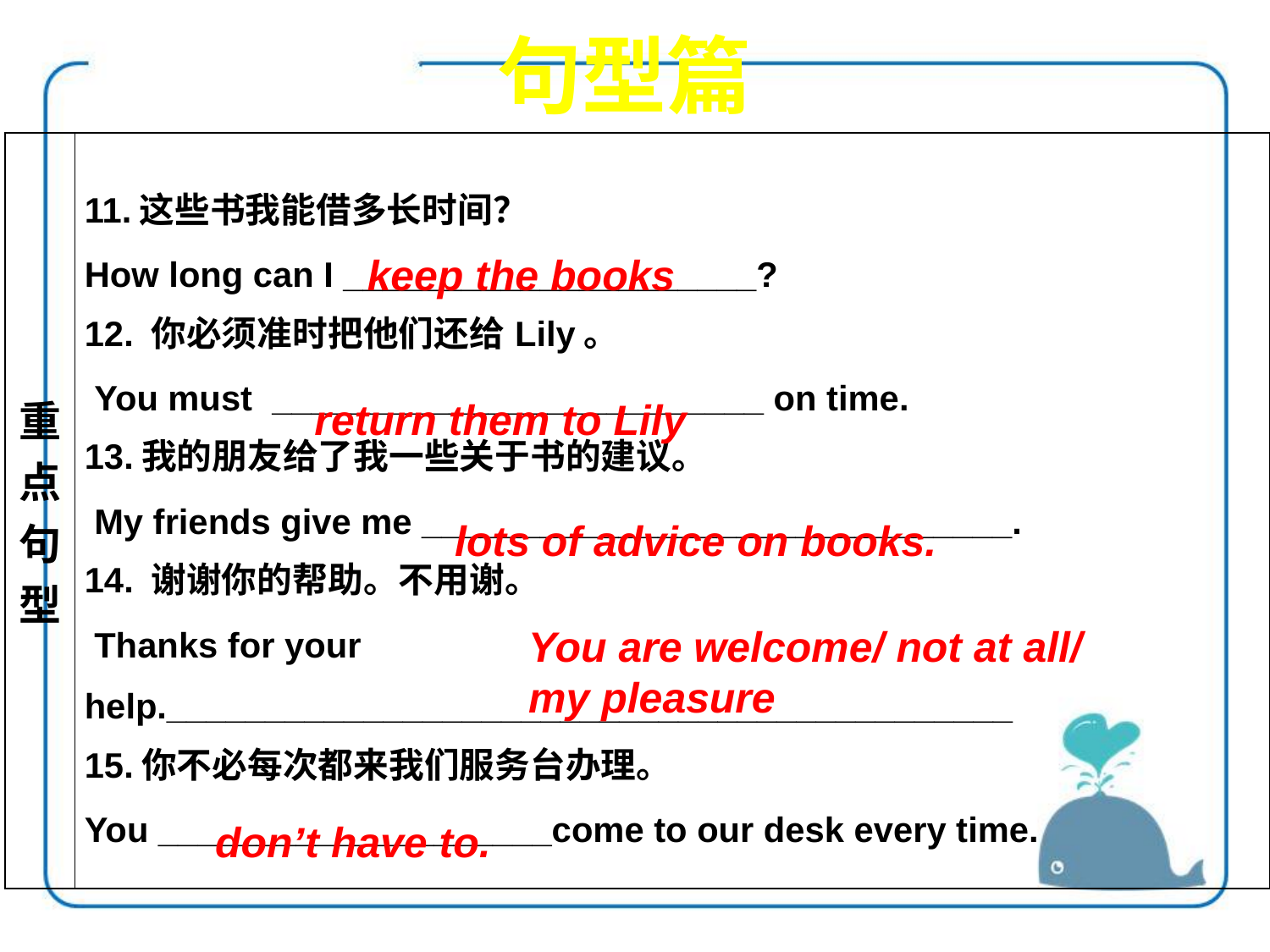

句型篇
| 重点 句型 | 11.这些书我能借多长时间？ How long can I \_\_\_\_\_\_\_\_\_\_\_\_\_\_\_\_\_\_\_\_\_? 12. 你必须准时把他们还给Lily。 You must \_\_\_\_\_\_\_\_\_\_\_\_\_\_\_\_\_\_\_\_\_\_\_\_\_ on time. 13.我的朋友给了我一些关于书的建议。 My friends give me \_\_\_\_\_\_\_\_\_\_\_\_\_\_\_\_\_\_\_\_\_\_\_\_\_\_\_\_\_\_. 14. 谢谢你的帮助。不用谢。 Thanks for your help.\_\_\_\_\_\_\_\_\_\_\_\_\_\_\_\_\_\_\_\_\_\_\_\_\_\_\_\_\_\_\_\_\_\_\_\_\_\_\_\_\_\_\_ 15.你不必每次都来我们服务台办理。 You \_\_\_\_\_\_\_\_\_\_\_\_\_\_\_\_\_\_\_\_come to our desk every time. |
| --- | --- |
keep the books
return them to Lily
lots of advice on books.
You are welcome/ not at all/
my pleasure
don’t have to.